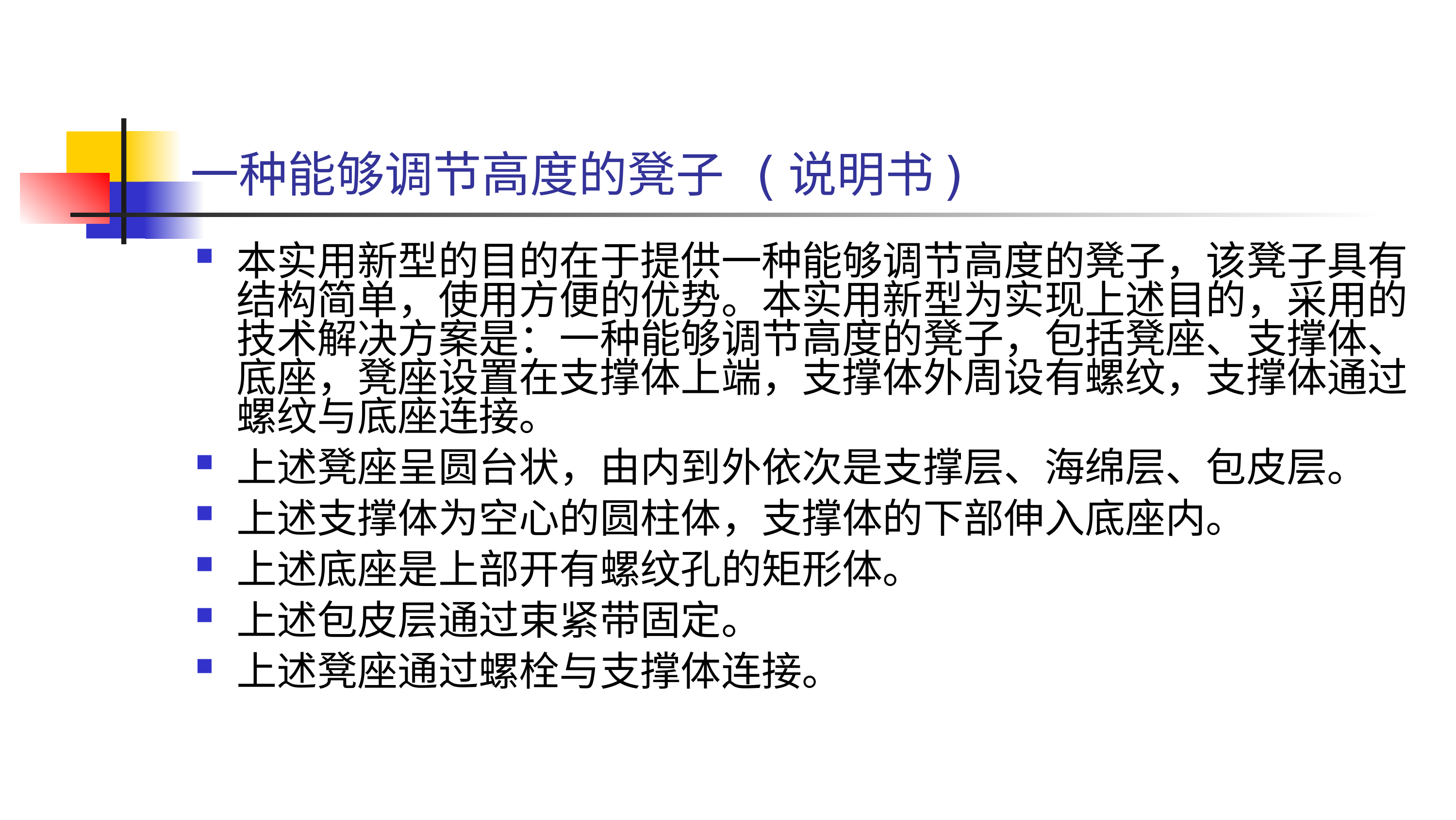

# 一种能够调节高度的凳子 (说明书)
本实用新型的目的在于提供一种能够调节高度的凳子，该凳子具有结构简单，使用方便的优势。本实用新型为实现上述目的，采用的技术解决方案是：一种能够调节高度的凳子，包括凳座、支撑体、底座，凳座设置在支撑体上端，支撑体外周设有螺纹，支撑体通过螺纹与底座连接。
上述凳座呈圆台状，由内到外依次是支撑层、海绵层、包皮层。
上述支撑体为空心的圆柱体，支撑体的下部伸入底座内。
上述底座是上部开有螺纹孔的矩形体。
上述包皮层通过束紧带固定。
上述凳座通过螺栓与支撑体连接。